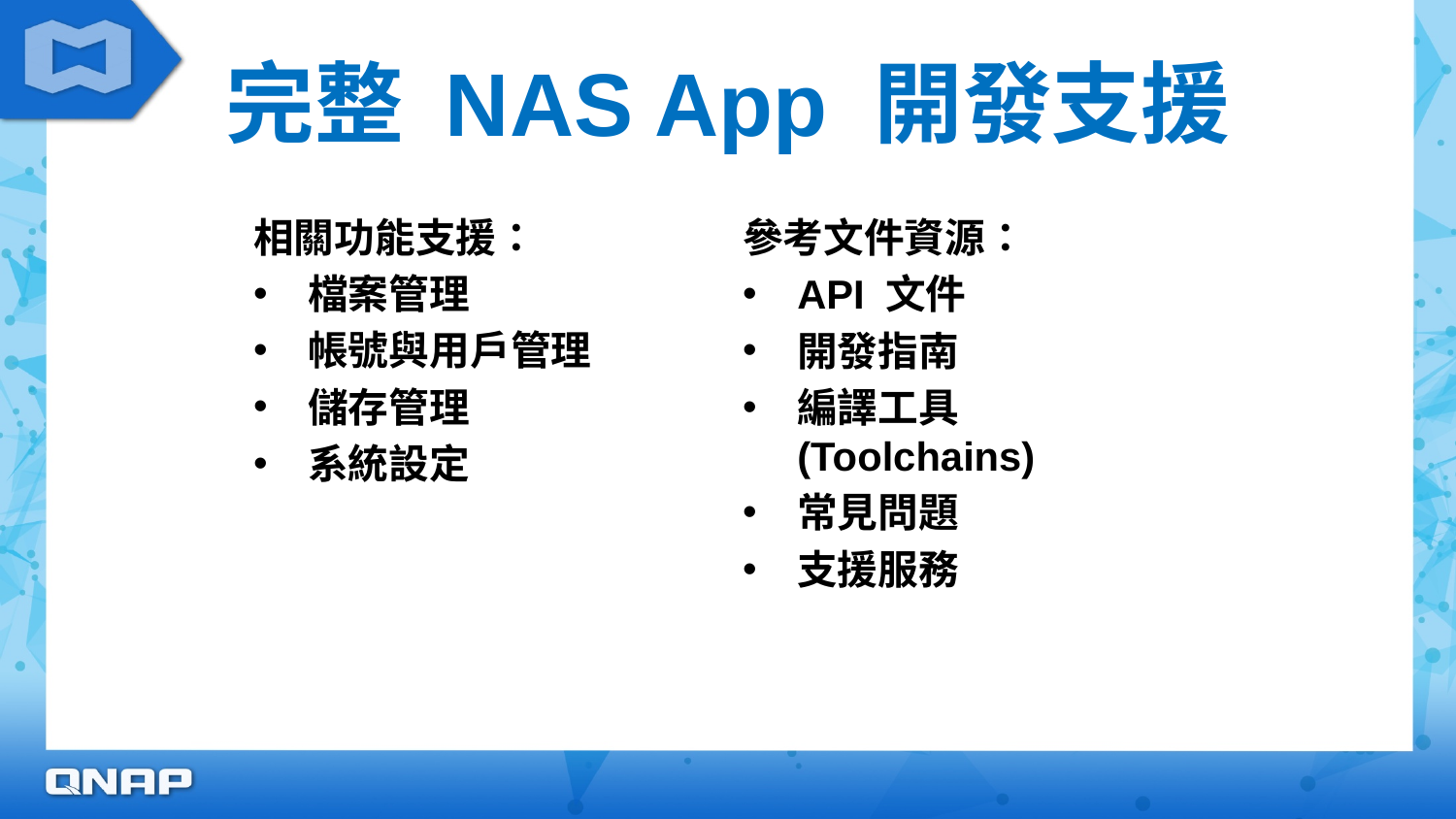

# 完整 NAS App 開發支援
相關功能支援：
檔案管理
帳號與用戶管理
儲存管理
系統設定
參考文件資源：
API 文件
開發指南
編譯工具 (Toolchains)
常見問題
支援服務